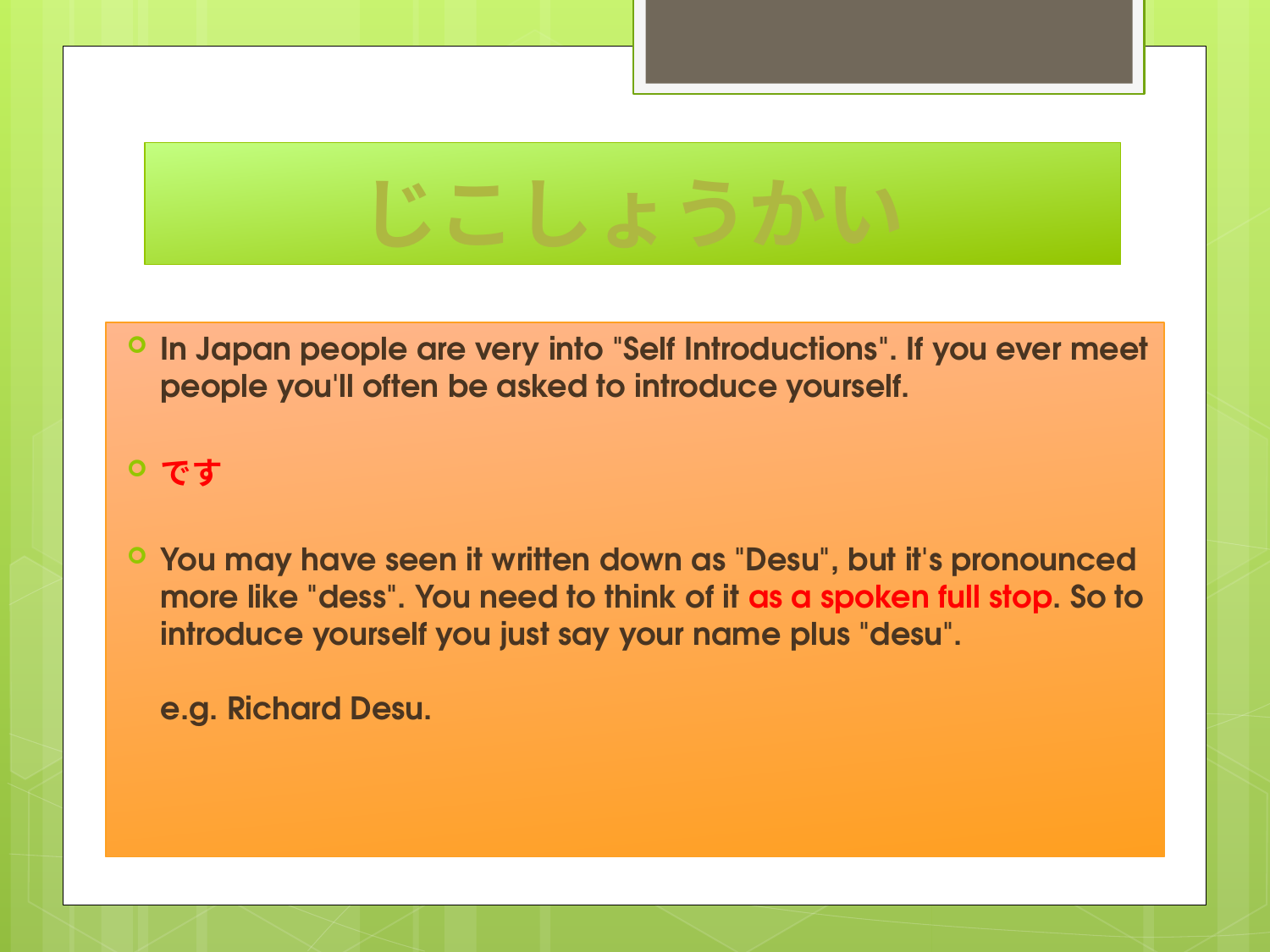

# じこしょうかい
In Japan people are very into "Self Introductions". If you ever meet people you'll often be asked to introduce yourself.

です

You may have seen it written down as "Desu", but it's pronounced more like "dess". You need to think of it as a spoken full stop. So to introduce yourself you just say your name plus "desu".
e.g. Richard Desu.